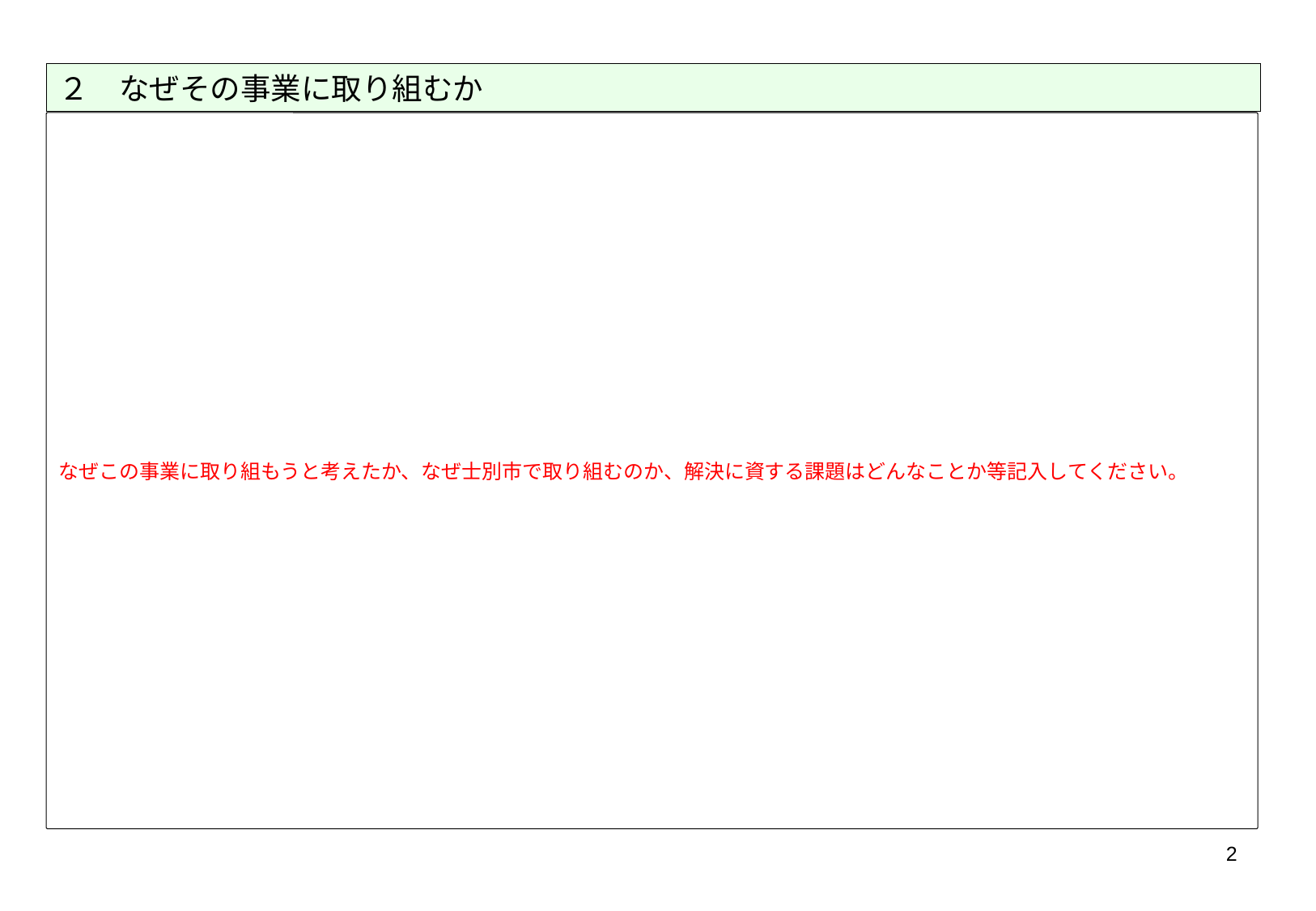

２　なぜその事業に取り組むか
なぜこの事業に取り組もうと考えたか、なぜ士別市で取り組むのか、解決に資する課題はどんなことか等記入してください。
2